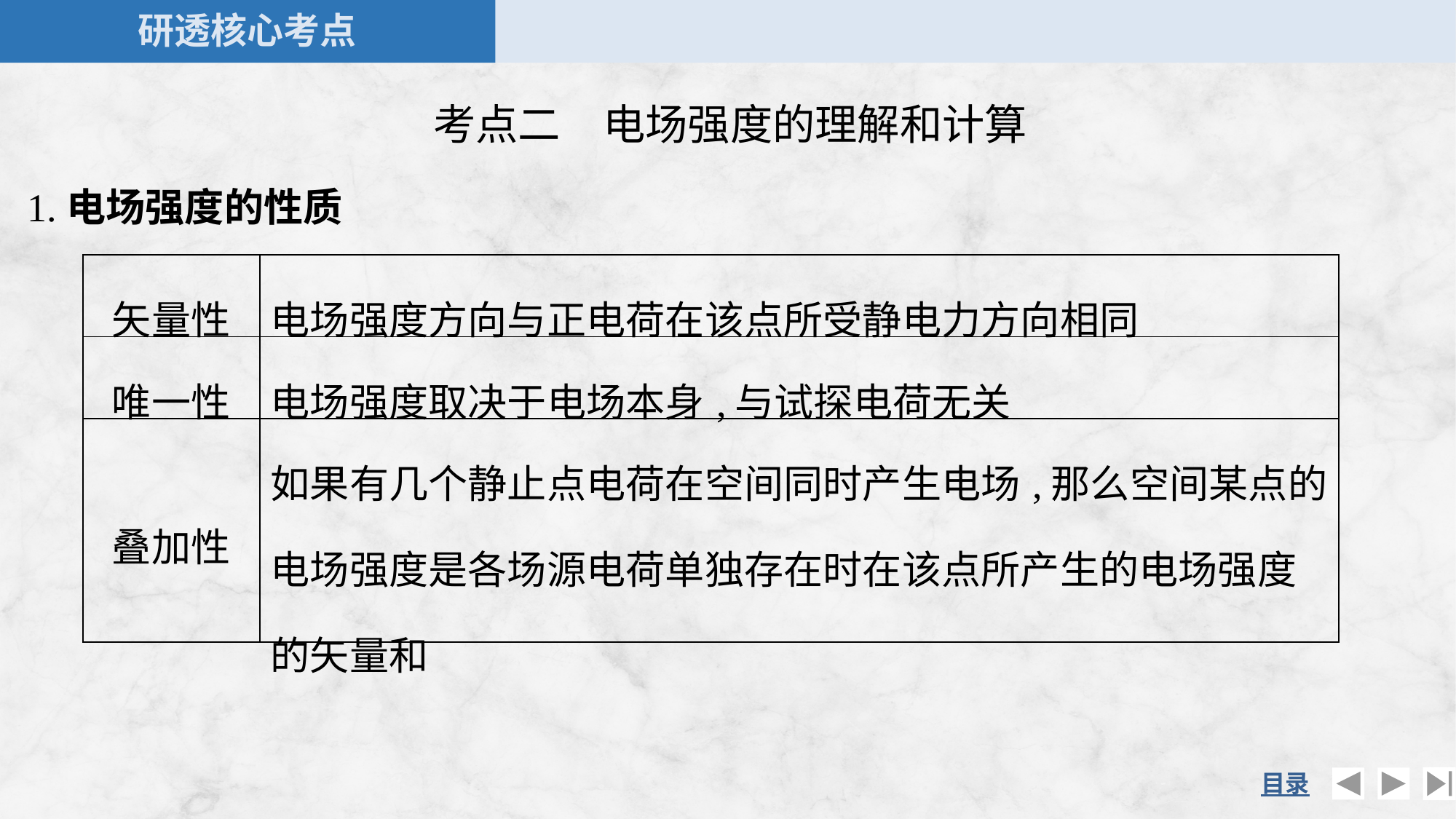

考点二　电场强度的理解和计算
1.电场强度的性质
| 矢量性 | 电场强度方向与正电荷在该点所受静电力方向相同 |
| --- | --- |
| 唯一性 | 电场强度取决于电场本身,与试探电荷无关 |
| 叠加性 | 如果有几个静止点电荷在空间同时产生电场,那么空间某点的电场强度是各场源电荷单独存在时在该点所产生的电场强度的矢量和 |